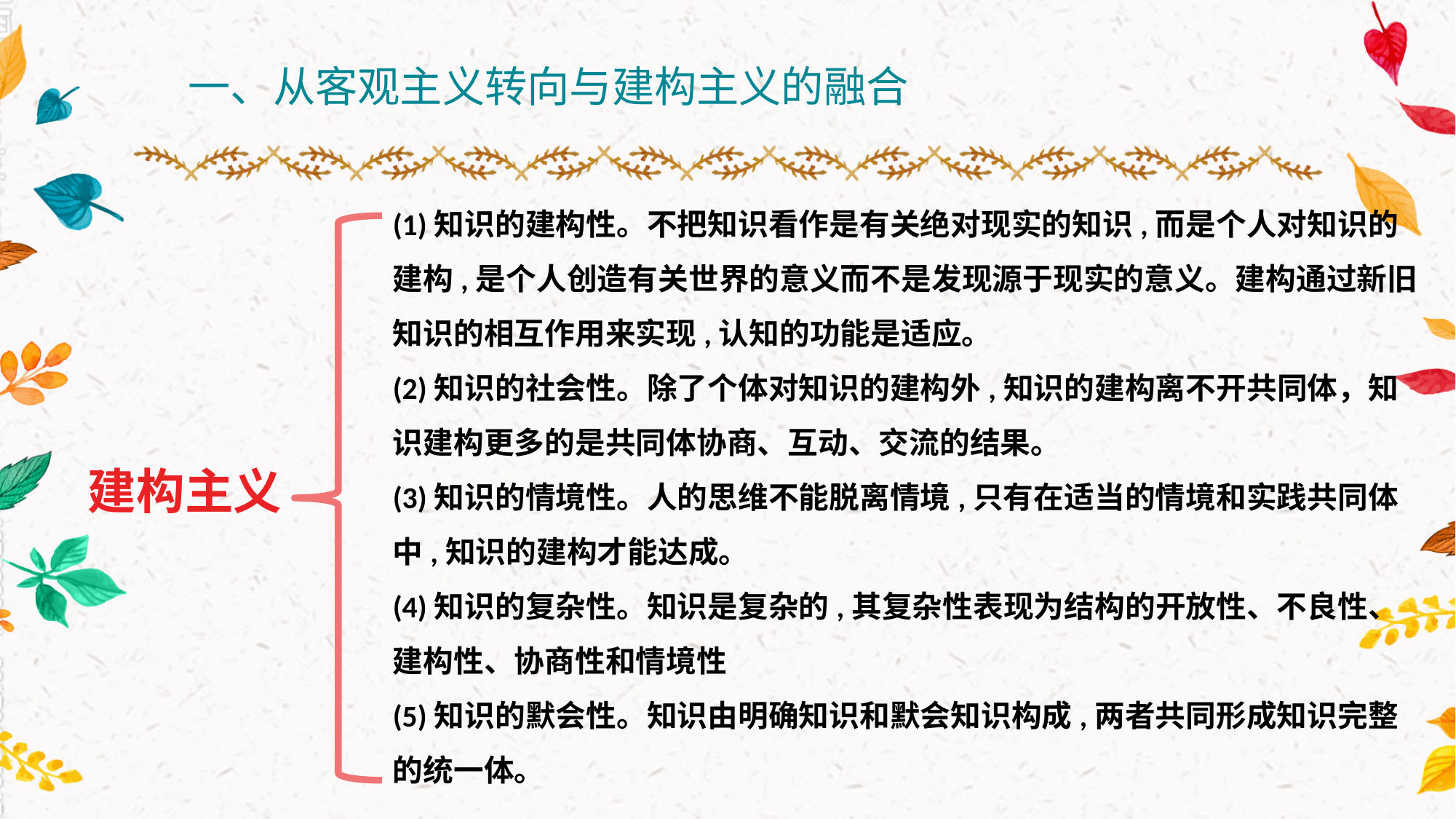

一、从客观主义转向与建构主义的融合
(1)知识的建构性。不把知识看作是有关绝对现实的知识,而是个人对知识的建构,是个人创造有关世界的意义而不是发现源于现实的意义。建构通过新旧知识的相互作用来实现,认知的功能是适应。
(2)知识的社会性。除了个体对知识的建构外,知识的建构离不开共同体，知识建构更多的是共同体协商、互动、交流的结果。
(3)知识的情境性。人的思维不能脱离情境,只有在适当的情境和实践共同体中,知识的建构才能达成。
(4)知识的复杂性。知识是复杂的,其复杂性表现为结构的开放性、不良性、建构性、协商性和情境性
(5)知识的默会性。知识由明确知识和默会知识构成,两者共同形成知识完整的统一体。

建构主义